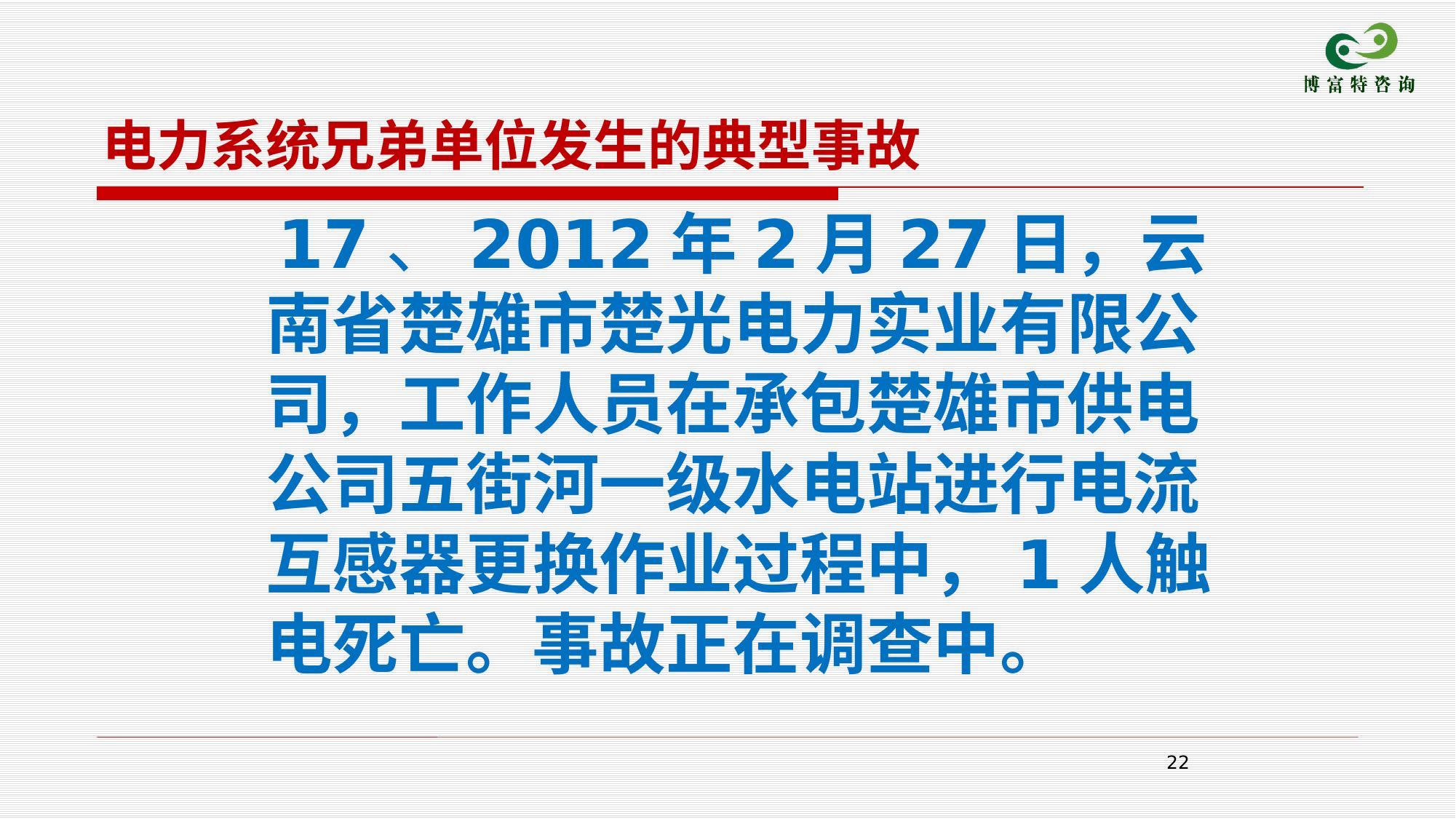

电力系统兄弟单位发生的典型事故
    17、2012年2月27日，云南省楚雄市楚光电力实业有限公司，工作人员在承包楚雄市供电公司五街河一级水电站进行电流互感器更换作业过程中，1人触电死亡。事故正在调查中。

22